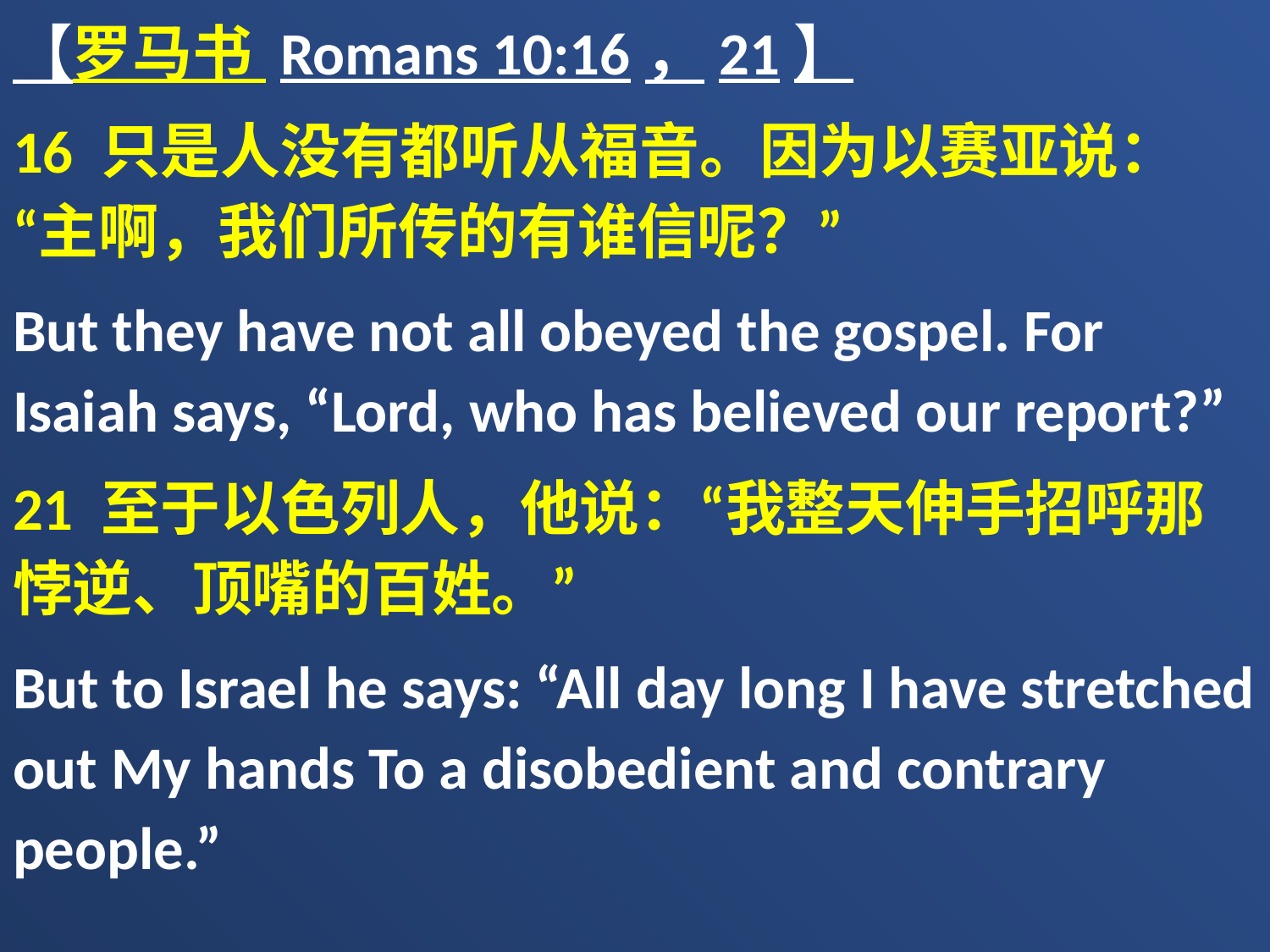

【罗马书 Romans 10:16，21】
16 只是人没有都听从福音。因为以赛亚说：“主啊，我们所传的有谁信呢？”
But they have not all obeyed the gospel. For Isaiah says, “Lord, who has believed our report?”
21 至于以色列人，他说：“我整天伸手招呼那悖逆、顶嘴的百姓。”
But to Israel he says: “All day long I have stretched out My hands To a disobedient and contrary people.”